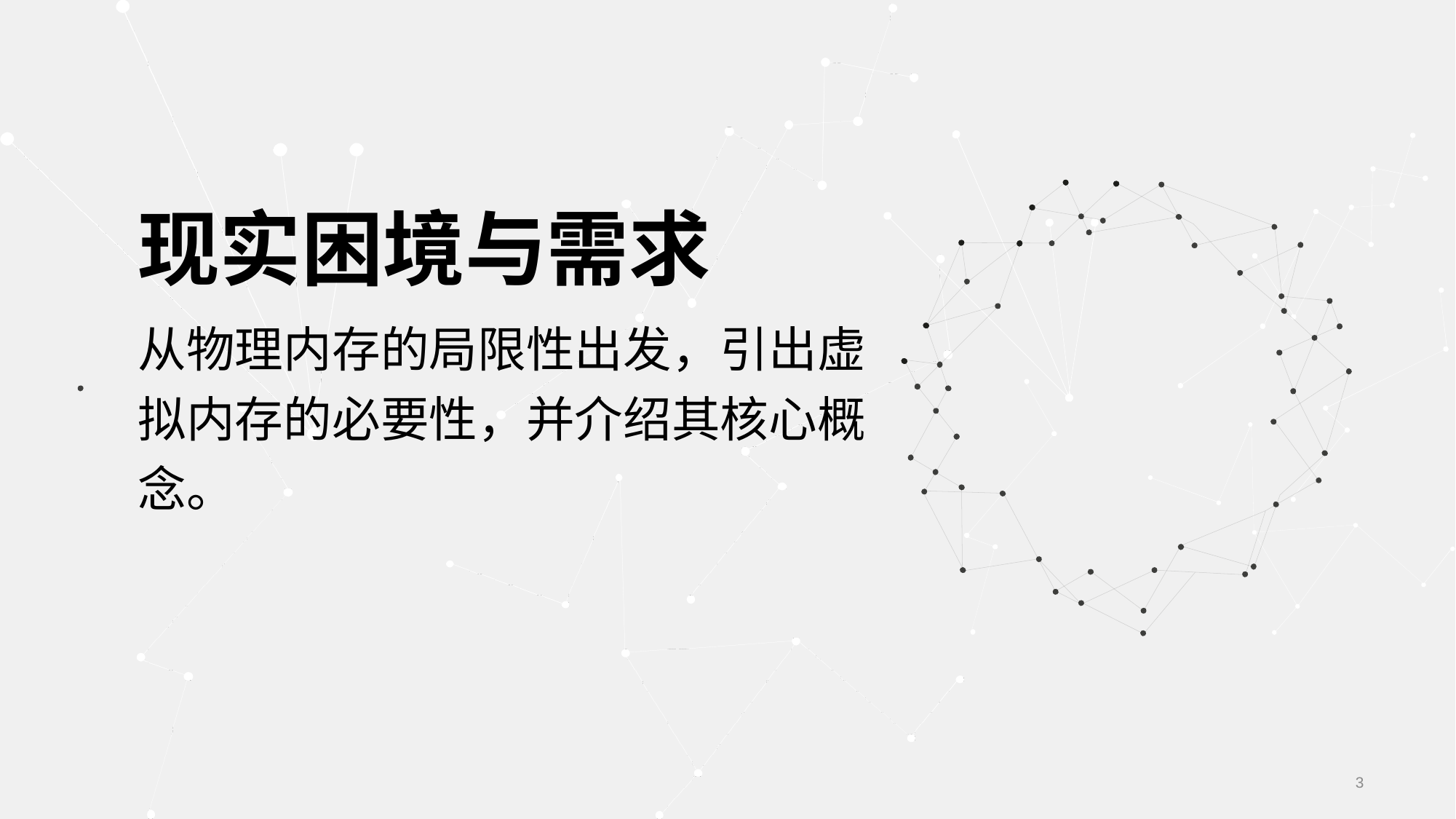

现实困境与需求
从物理内存的局限性出发，引出虚拟内存的必要性，并介绍其核心概念。
3